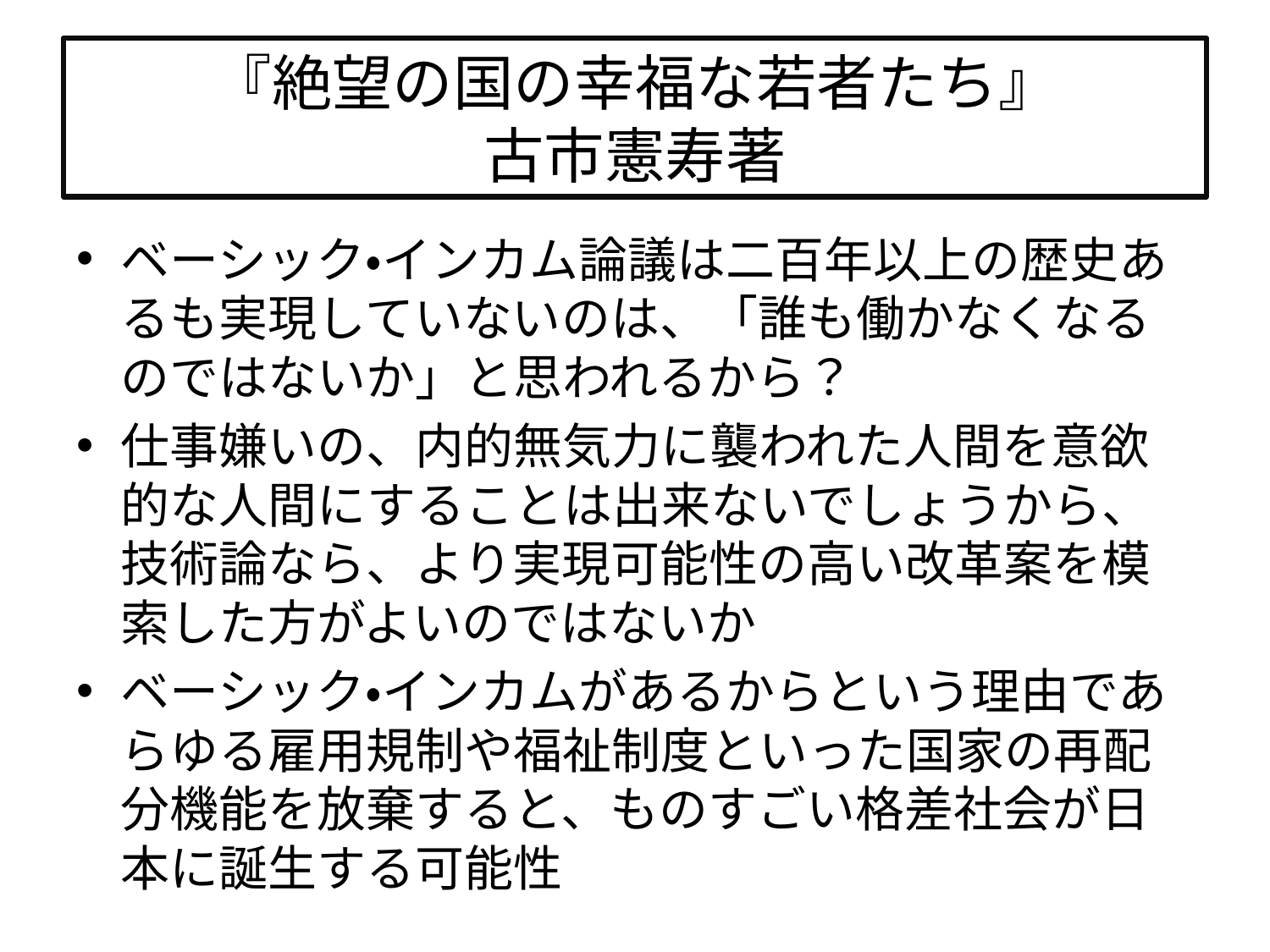

# 『絶望の国の幸福な若者たち』 古市憲寿著
ベーシック・インカム論議は二百年以上の歴史あるも実現していないのは、「誰も働かなくなるのではないか」と思われるから？
仕事嫌いの、内的無気力に襲われた人間を意欲的な人間にすることは出来ないでしょうから、技術論なら、より実現可能性の高い改革案を模索した方がよいのではないか
ベーシック・インカムがあるからという理由であらゆる雇用規制や福祉制度といった国家の再配分機能を放棄すると、ものすごい格差社会が日本に誕生する可能性